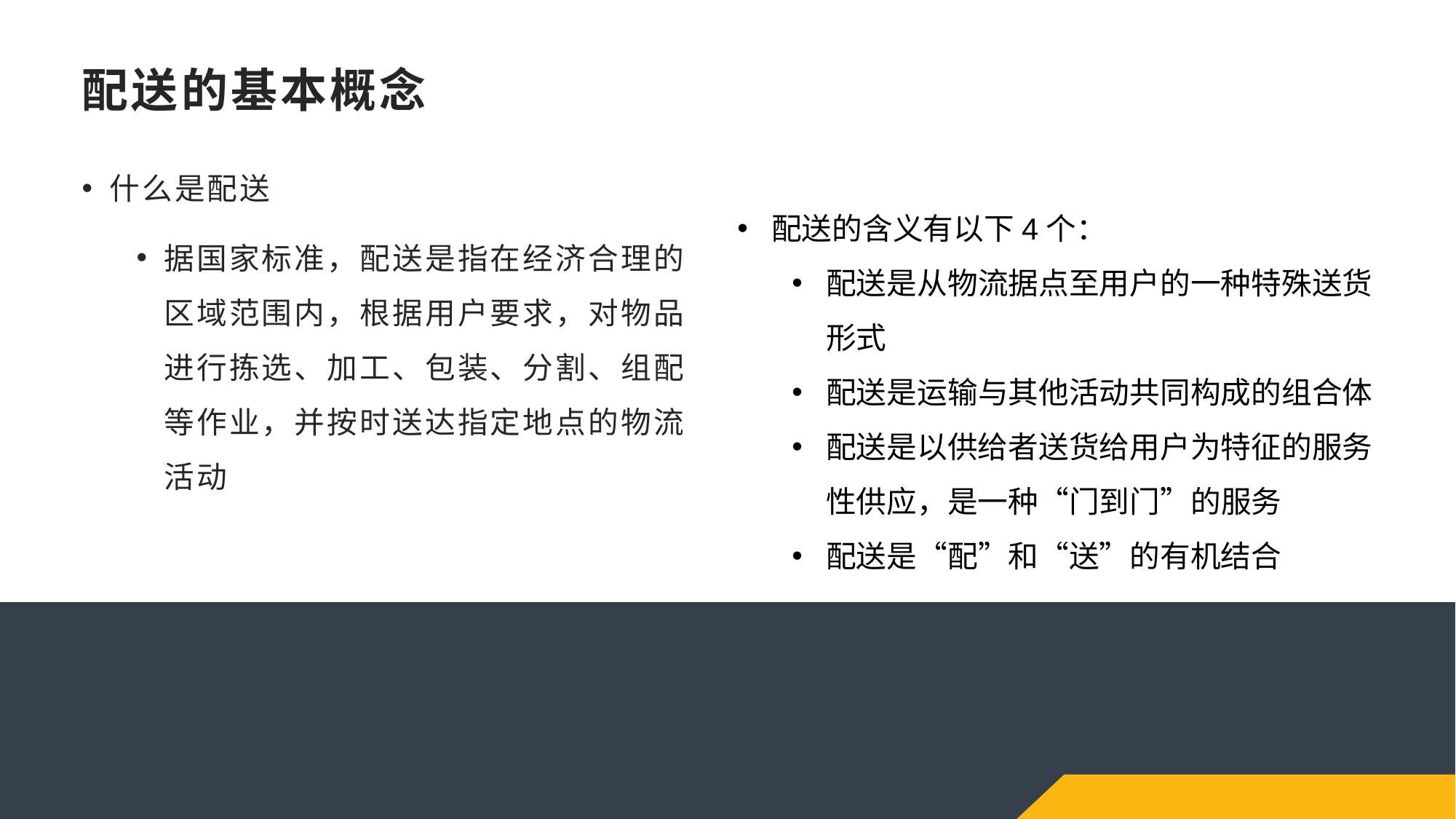

# 配送的基本概念
什么是配送
据国家标准，配送是指在经济合理的区域范围内，根据用户要求，对物品进行拣选、加工、包装、分割、组配等作业，并按时送达指定地点的物流活动
配送的含义有以下4个：
配送是从物流据点至用户的一种特殊送货形式
配送是运输与其他活动共同构成的组合体
配送是以供给者送货给用户为特征的服务性供应，是一种“门到门”的服务
配送是“配”和“送”的有机结合